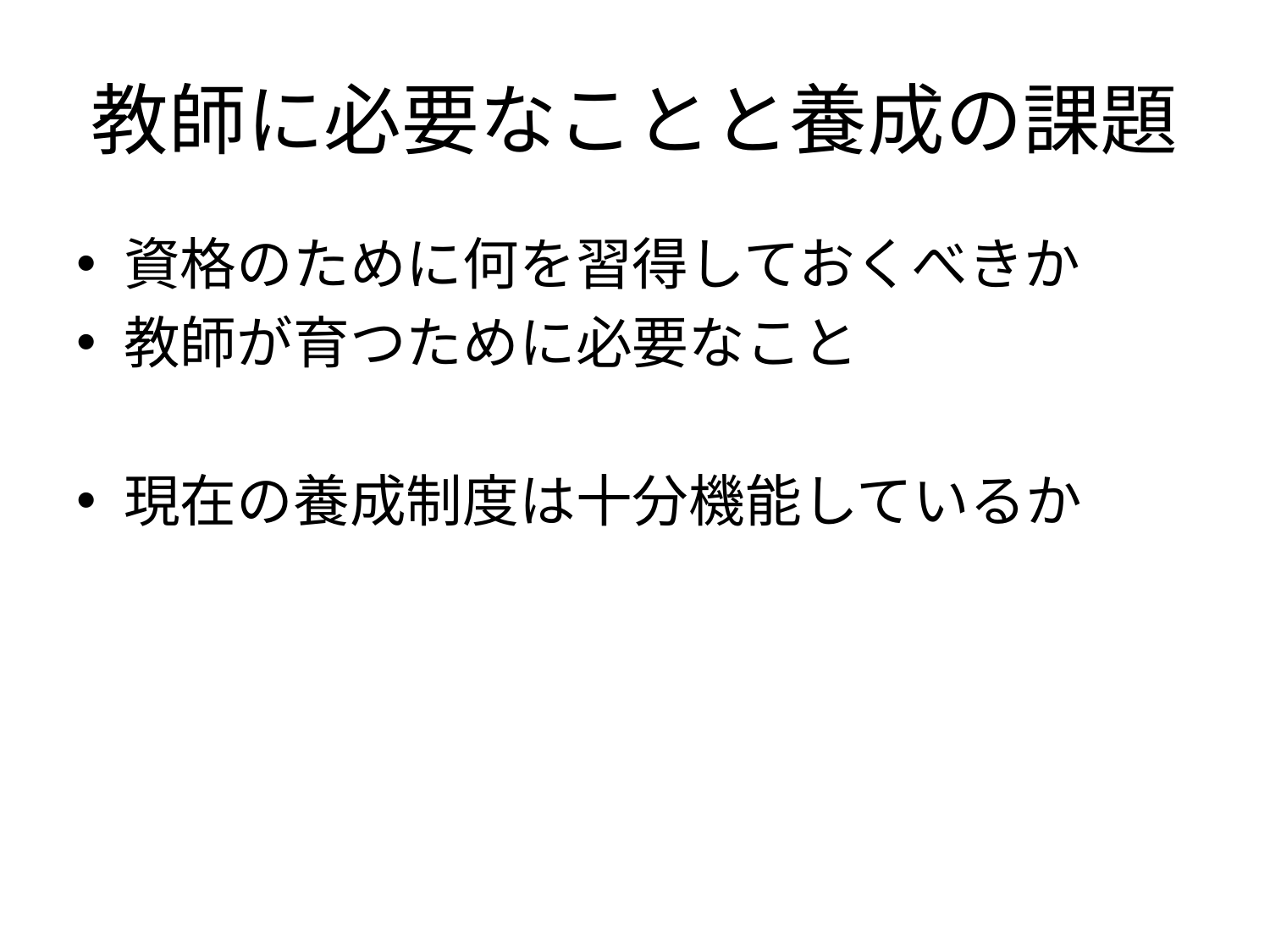

# 教師に必要なことと養成の課題
資格のために何を習得しておくべきか
教師が育つために必要なこと

現在の養成制度は十分機能しているか